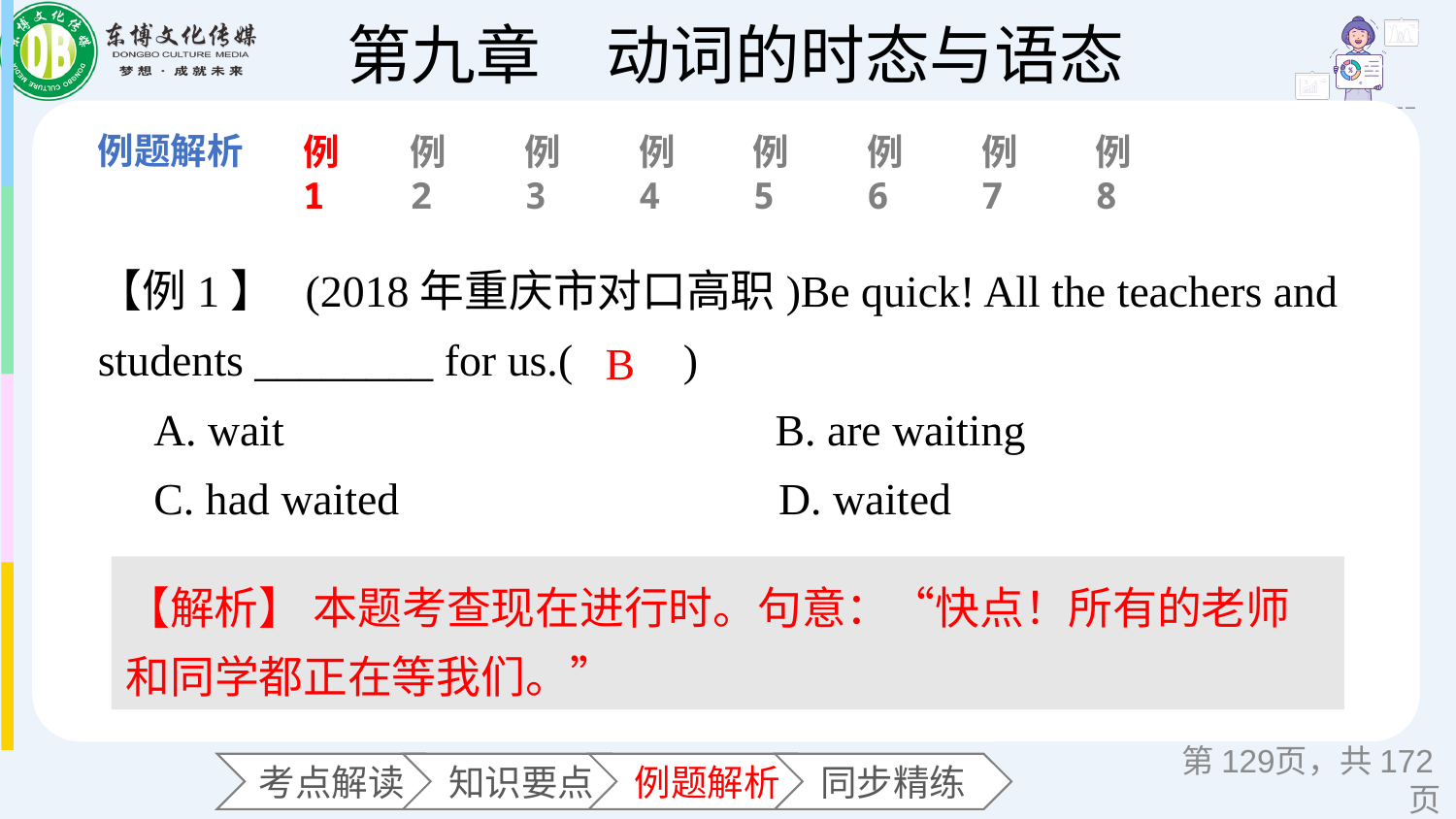

例1
例2
例3
例4
例5
例6
例7
例8
【例1】  (2018年重庆市对口高职)Be quick! All the teachers and students ________ for us.(　　)
     A. wait                                            B. are waiting
     C. had waited                                  D. waited

B
【解析】 本题考查现在进行时。句意：“快点！所有的老师和同学都正在等我们。”
第129页，共172页